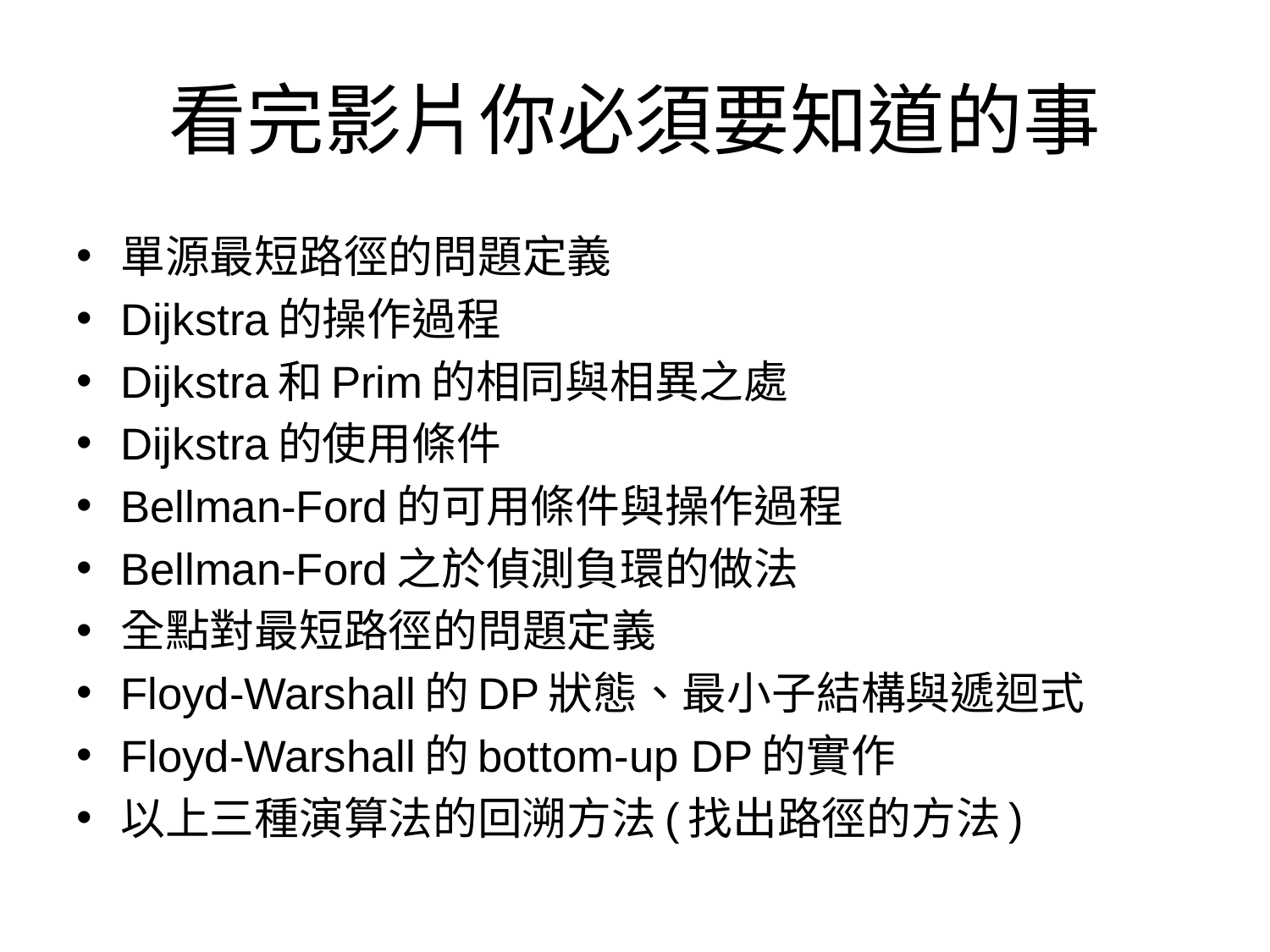

# 看完影片你必須要知道的事
單源最短路徑的問題定義
Dijkstra的操作過程
Dijkstra和Prim的相同與相異之處
Dijkstra的使用條件
Bellman-Ford的可用條件與操作過程
Bellman-Ford之於偵測負環的做法
全點對最短路徑的問題定義
Floyd-Warshall的DP狀態、最小子結構與遞迴式
Floyd-Warshall的bottom-up DP的實作
以上三種演算法的回溯方法(找出路徑的方法)